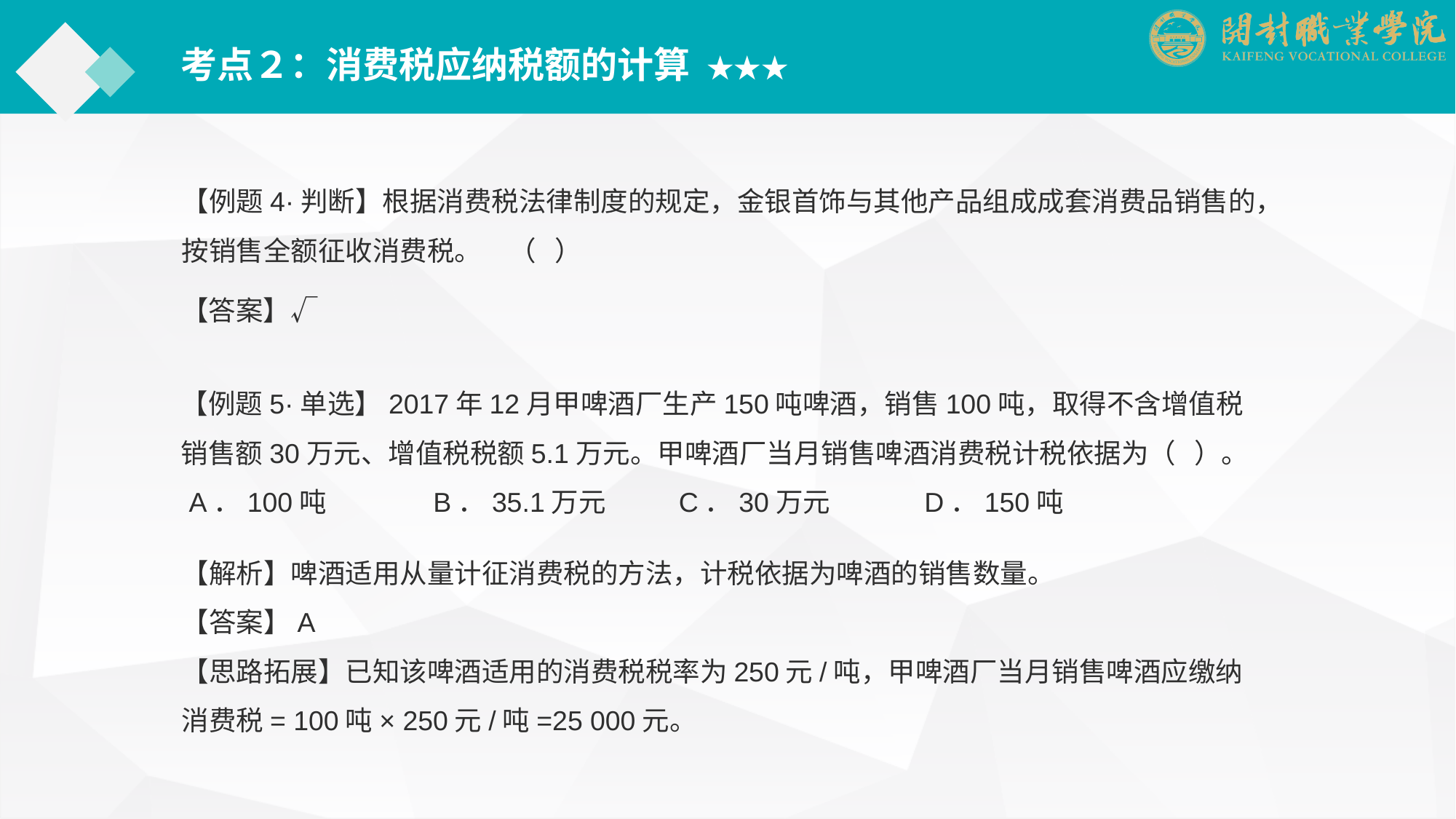

考点２：消费税应纳税额的计算  ★★★
【例题4·判断】根据消费税法律制度的规定，金银首饰与其他产品组成成套消费品销售的，按销售全额征收消费税。	（   ）
【答案】√
【例题5·单选】2017年12月甲啤酒厂生产150吨啤酒，销售100吨，取得不含增值税销售额30万元、增值税税额5.1万元。甲啤酒厂当月销售啤酒消费税计税依据为（   ）。
 A．100吨	　B．35.1万元	　　C．30万元	　　　D．150吨
【解析】啤酒适用从量计征消费税的方法，计税依据为啤酒的销售数量。
【答案】A
【思路拓展】已知该啤酒适用的消费税税率为250元/吨，甲啤酒厂当月销售啤酒应缴纳消费税= 100吨× 250元/吨=25 000元。